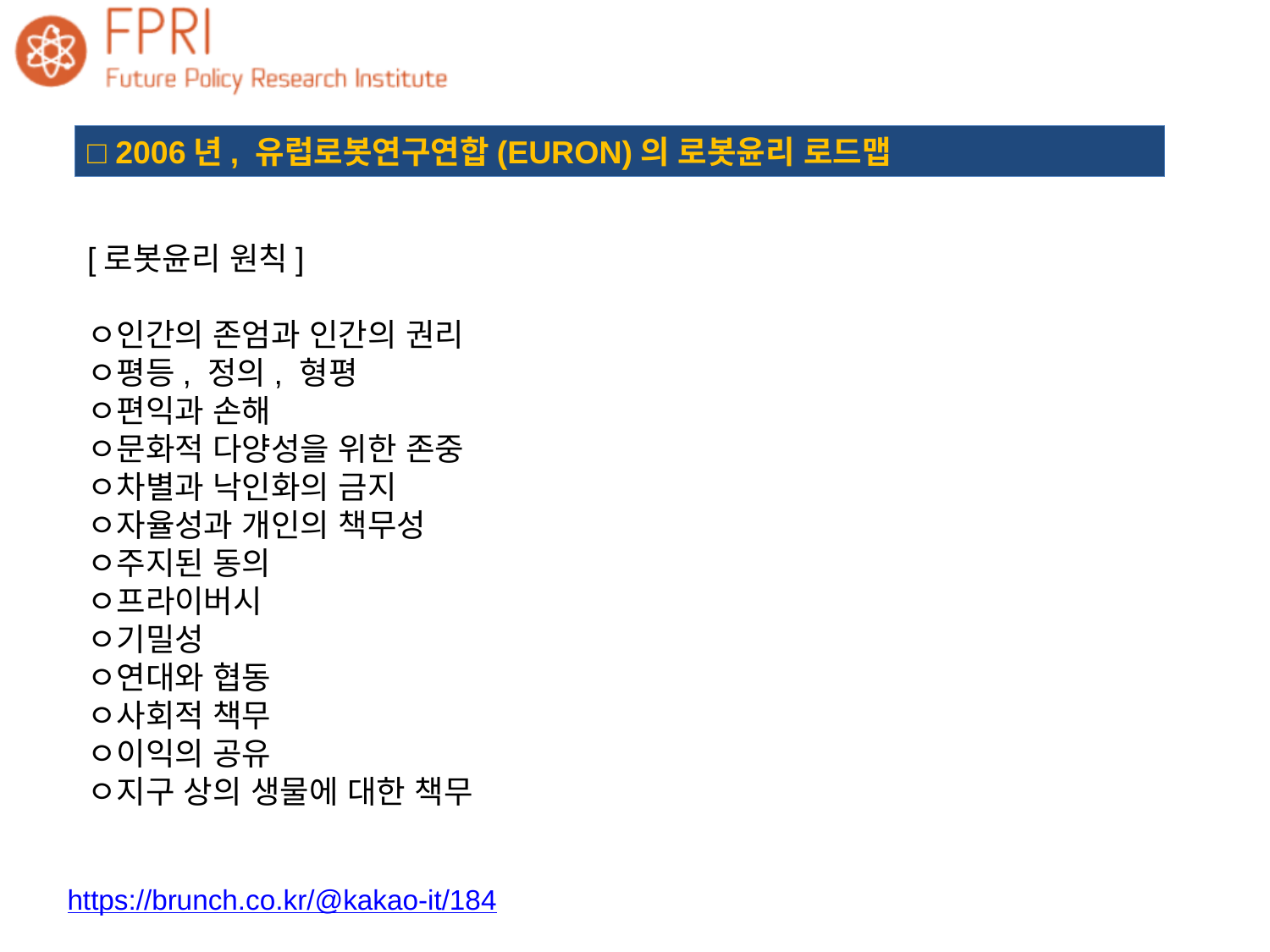

□ 2006년, 유럽로봇연구연합(EURON)의 로봇윤리 로드맵
[로봇윤리 원칙]

ㅇ인간의 존엄과 인간의 권리
ㅇ평등, 정의, 형평
ㅇ편익과 손해
ㅇ문화적 다양성을 위한 존중
ㅇ차별과 낙인화의 금지
ㅇ자율성과 개인의 책무성
ㅇ주지된 동의
ㅇ프라이버시
ㅇ기밀성
ㅇ연대와 협동
ㅇ사회적 책무
ㅇ이익의 공유
ㅇ지구 상의 생물에 대한 책무
https://brunch.co.kr/@kakao-it/184